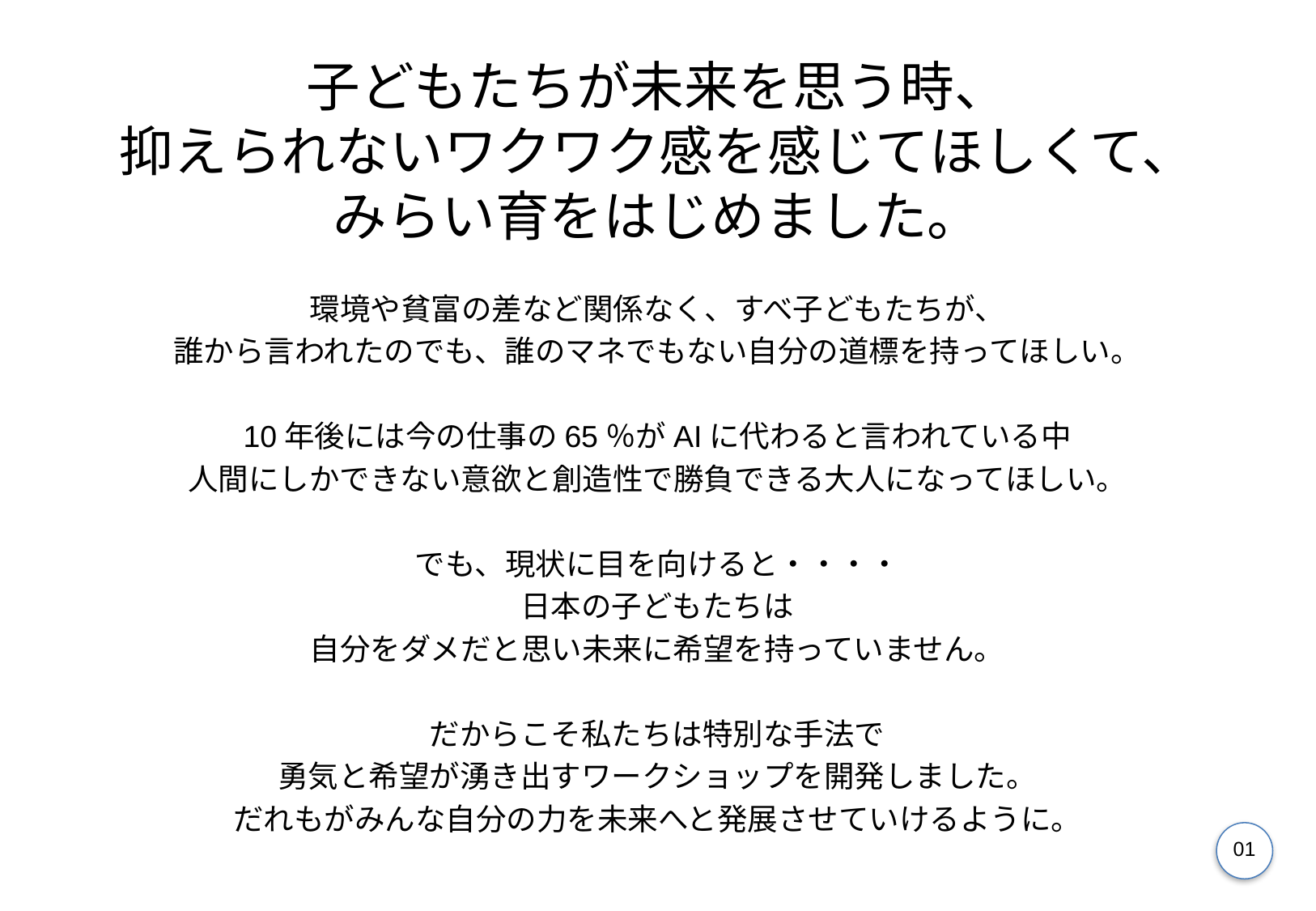

# 子どもたちが未来を思う時、 抑えられないワクワク感を感じてほしくて、 みらい育をはじめました。
環境や貧富の差など関係なく、すべ子どもたちが、
誰から言われたのでも、誰のマネでもない自分の道標を持ってほしい。

10年後には今の仕事の65％がAIに代わると言われている中
人間にしかできない意欲と創造性で勝負できる大人になってほしい。

でも、現状に目を向けると・・・・
日本の子どもたちは
自分をダメだと思い未来に希望を持っていません。

だからこそ私たちは特別な手法で
勇気と希望が湧き出すワークショップを開発しました。
だれもがみんな自分の力を未来へと発展させていけるように。
01